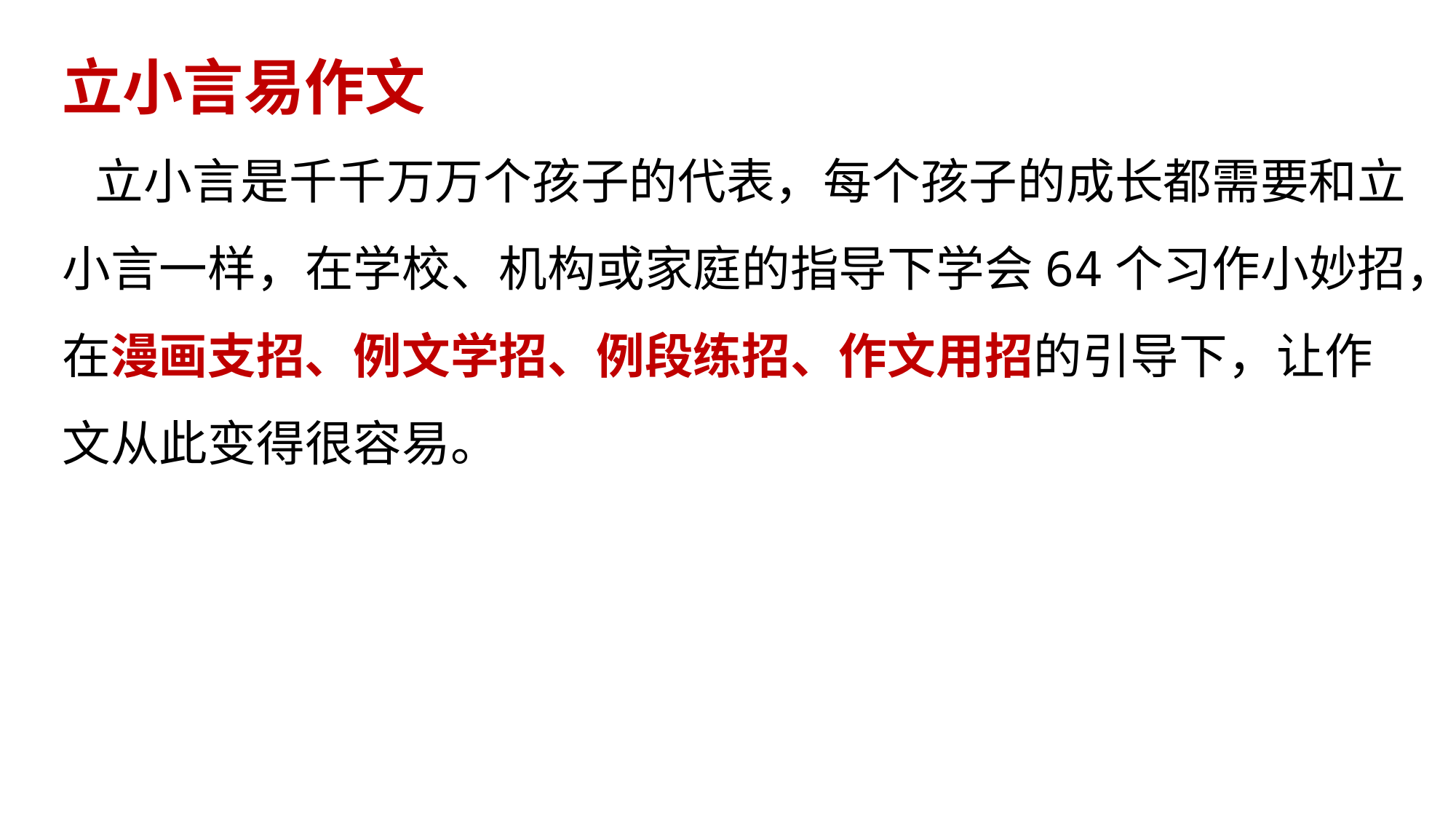

立小言易作文
     立小言是千千万万个孩子的代表，每个孩子的成长都需要和立小言一样，在学校、机构或家庭的指导下学会64个习作小妙招，在漫画支招、例文学招、例段练招、作文用招的引导下，让作文从此变得很容易。